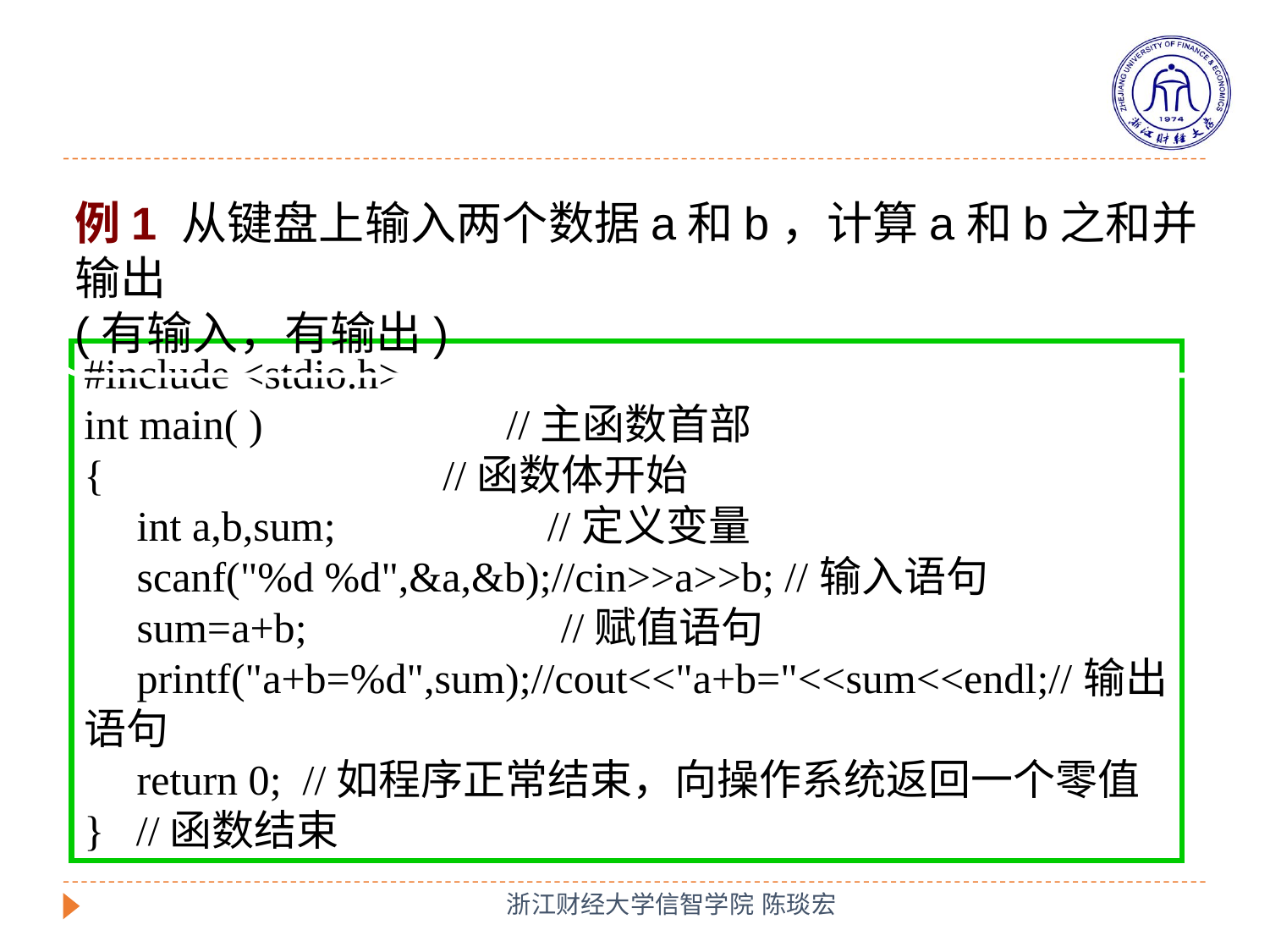

例1 从键盘上输入两个数据a和b，计算a和b之和并输出
(有输入，有输出)
#include <stdio.h>
int main( )                       //主函数首部
{                                //函数体开始
     int a,b,sum;                    //定义变量
     scanf("%d %d",&a,&b);//cin>>a>>b; //输入语句
     sum=a+b;                        //赋值语句
     printf("a+b=%d",sum);//cout<<"a+b="<<sum<<endl;//输出语句
     return 0;  //如程序正常结束，向操作系统返回一个零值
}   //函数结束
浙江财经大学信智学院 陈琰宏
39